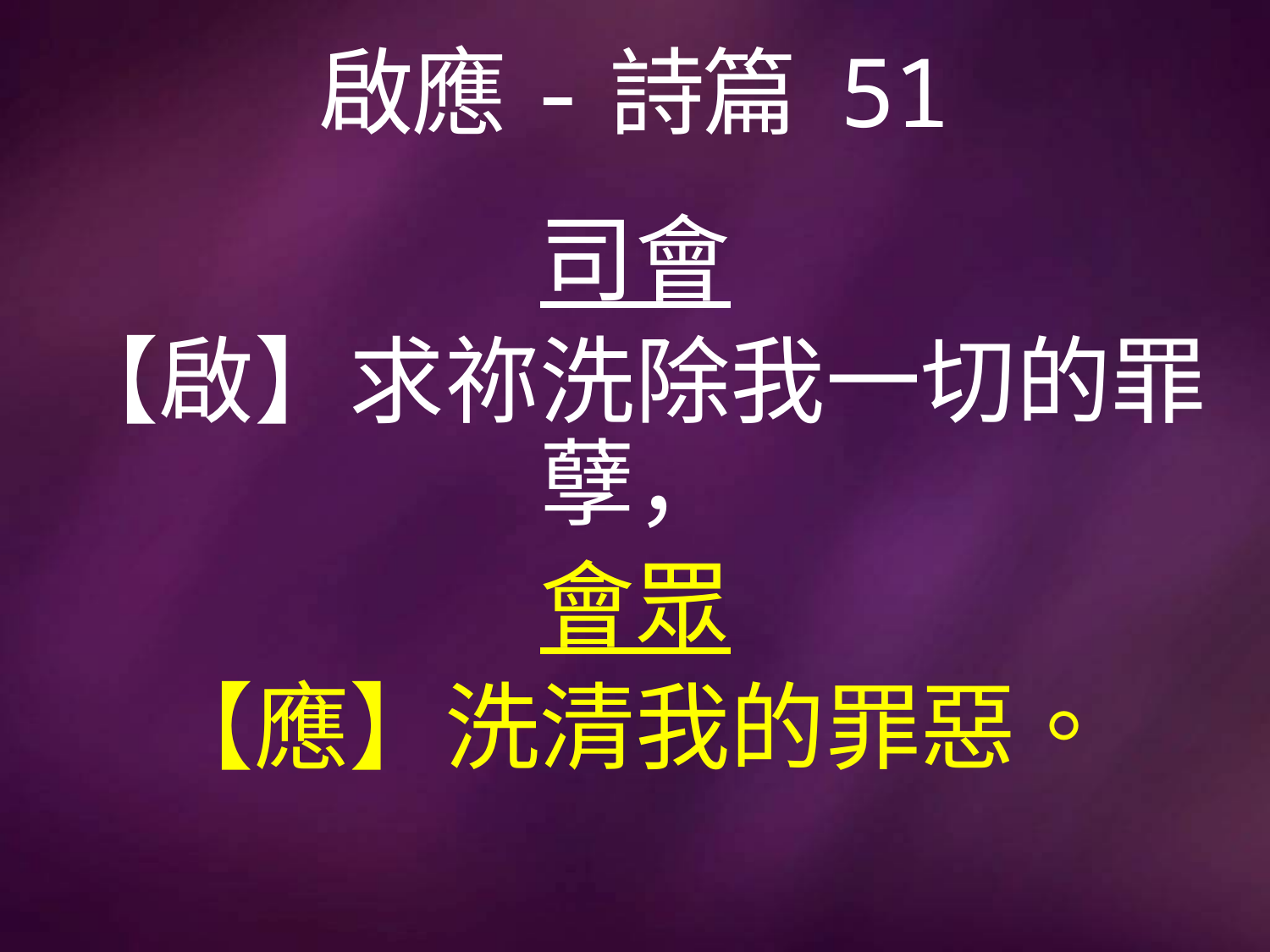

# 啟應-詩篇 51
司會
【啟】求祢洗除我一切的罪孽，
會眾
【應】洗清我的罪惡。